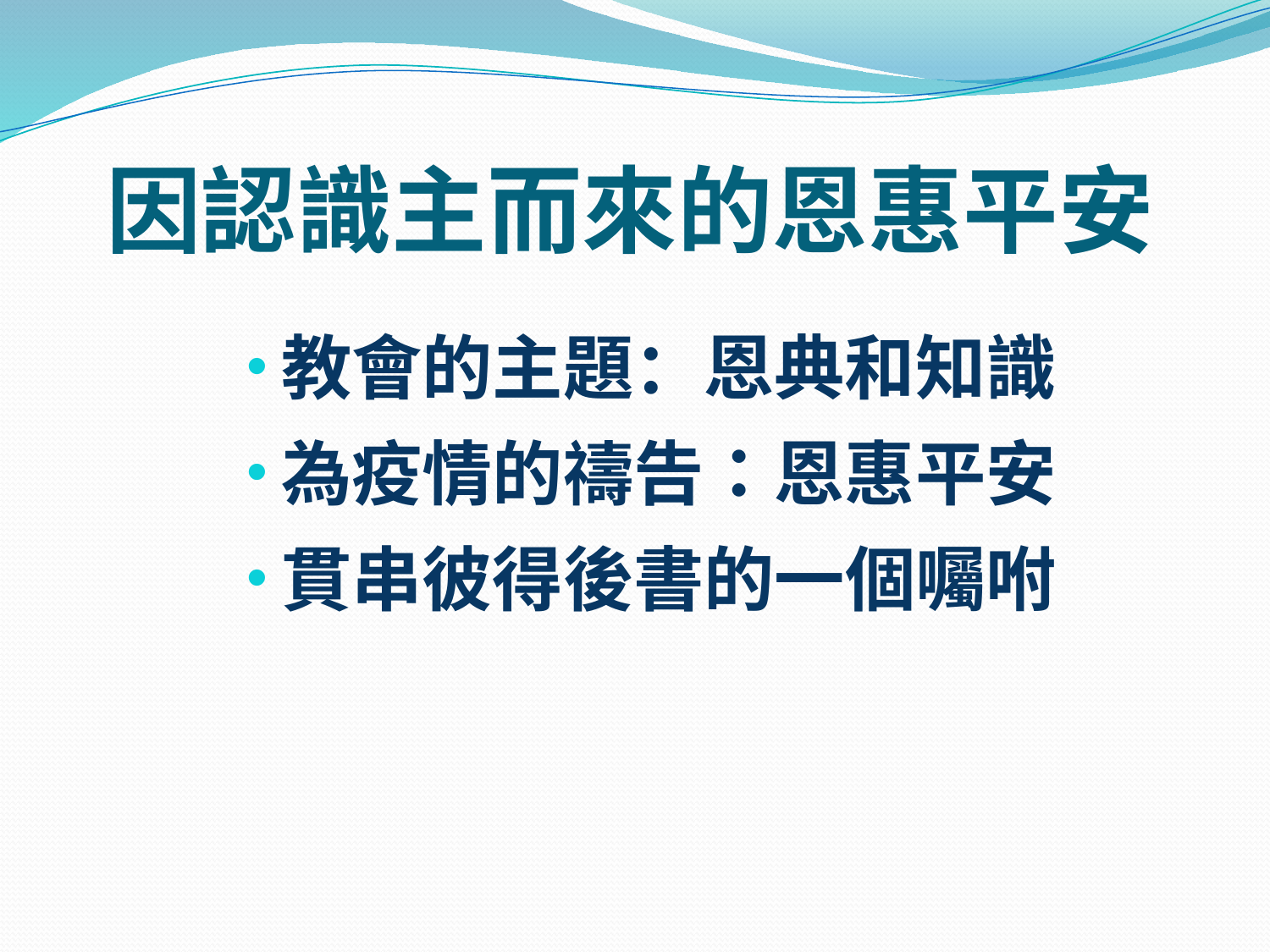

# 因認識主而來的恩惠平安
教會的主題：恩典和知識
為疫情的禱告：恩惠平安
貫串彼得後書的一個囑咐